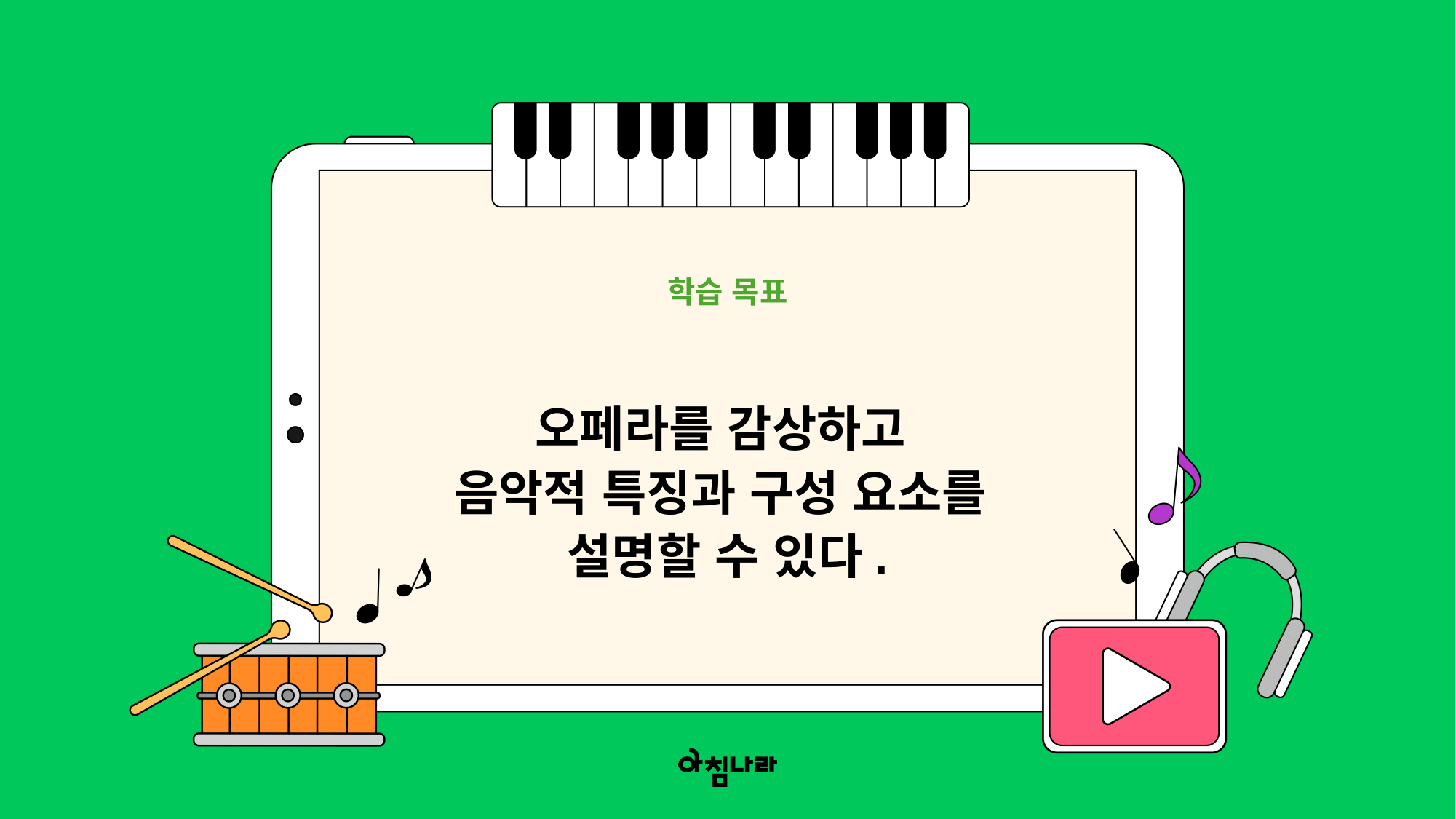

학습 목표
오페라를 감상하고
음악적 특징과 구성 요소를
설명할 수 있다.